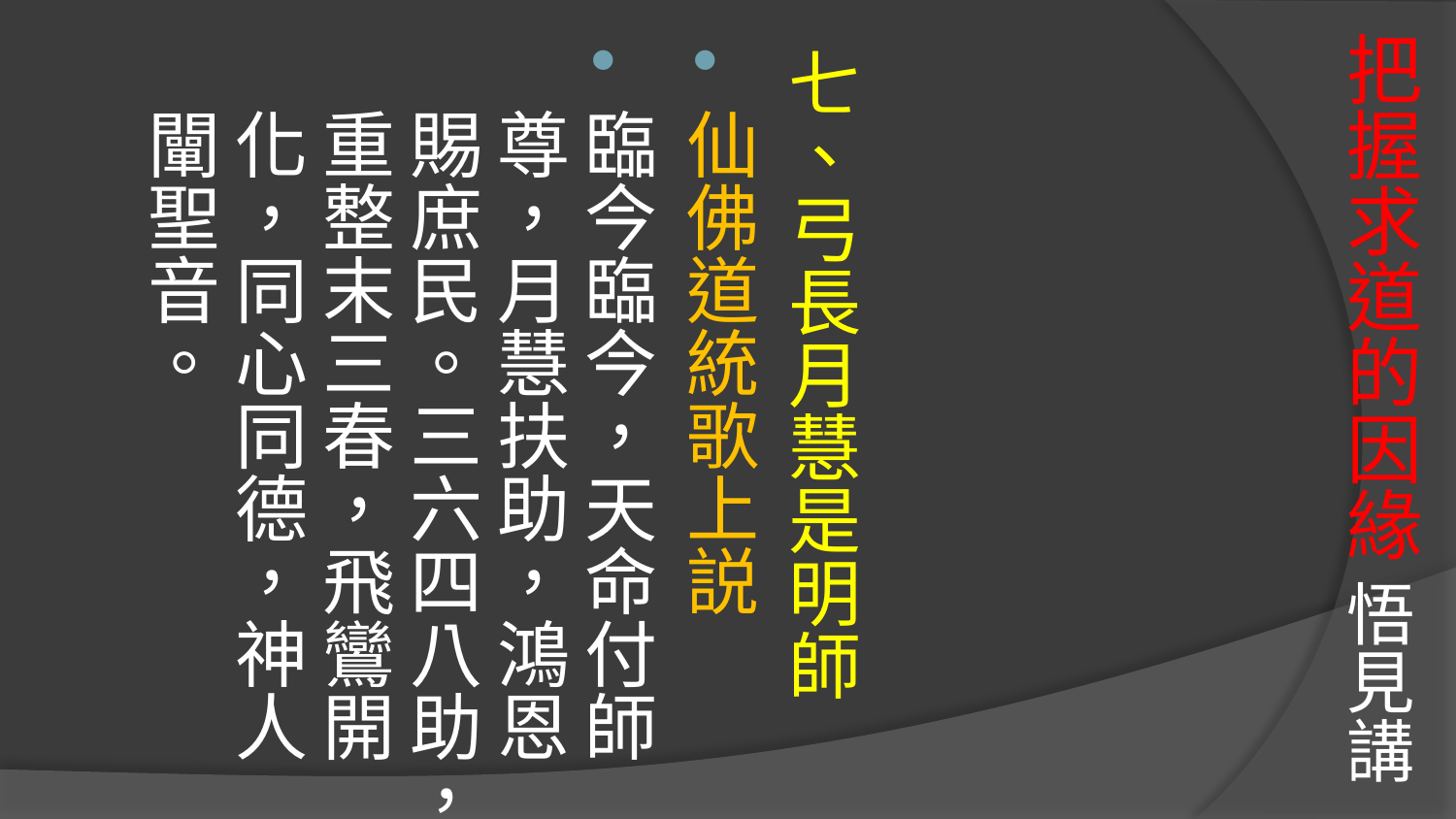

# 把握求道的因緣 悟見講
七、弓長月慧是明師
仙佛道統歌上説
臨今臨今，天命付師尊，月慧扶助，鴻恩賜庶民。三六四八助，重整末三春，飛鸞開化，同心同德，神人闡聖音。